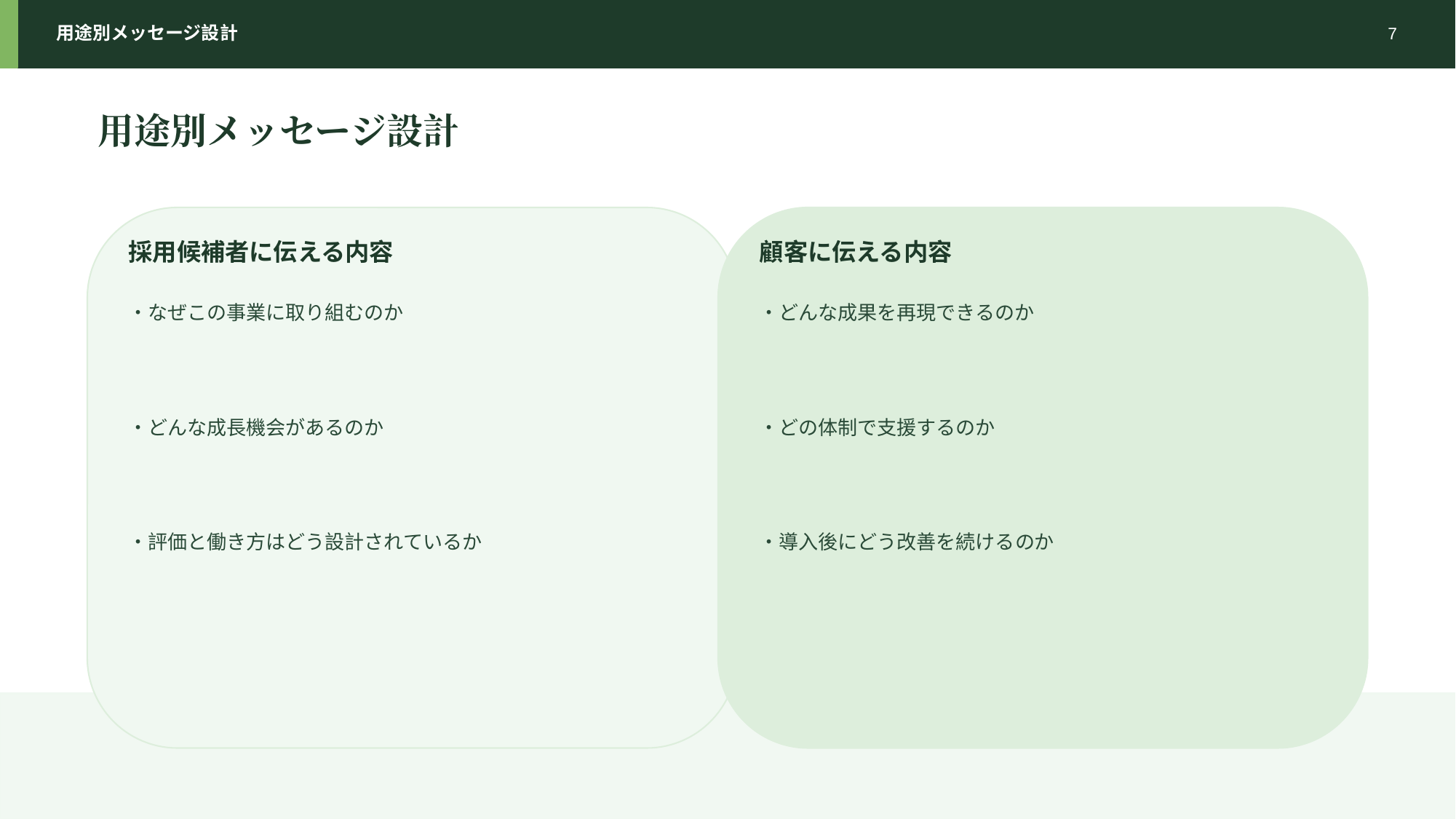

用途別メッセージ設計
7
用途別メッセージ設計

採用候補者に伝える内容
顧客に伝える内容
・なぜこの事業に取り組むのか
・どんな成果を再現できるのか
・どんな成長機会があるのか
・どの体制で支援するのか
・評価と働き方はどう設計されているか
・導入後にどう改善を続けるのか